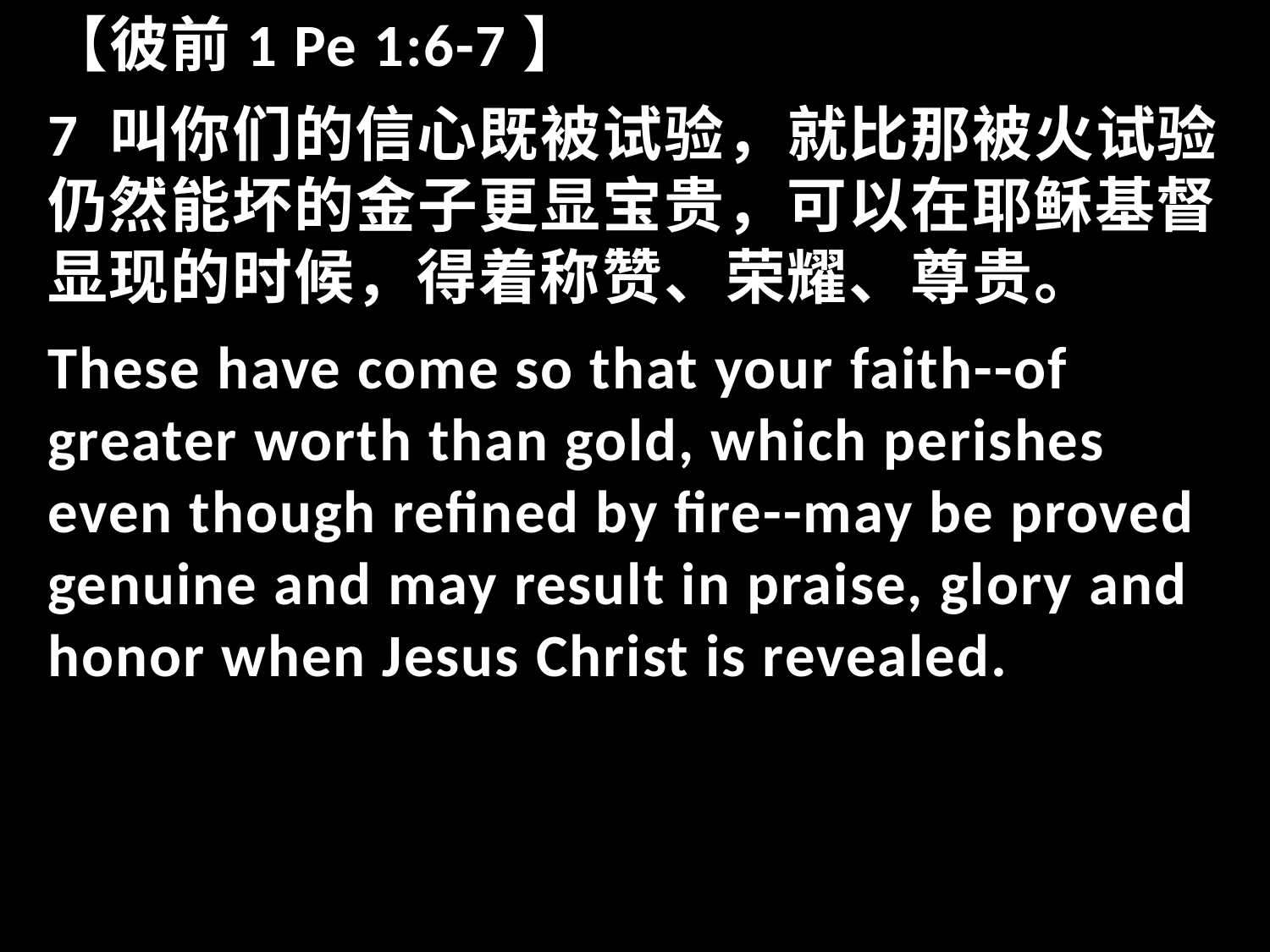

【彼前1 Pe 1:6-7】
7 叫你们的信心既被试验，就比那被火试验仍然能坏的金子更显宝贵，可以在耶稣基督显现的时候，得着称赞、荣耀、尊贵。
These have come so that your faith--of greater worth than gold, which perishes even though refined by fire--may be proved genuine and may result in praise, glory and honor when Jesus Christ is revealed.